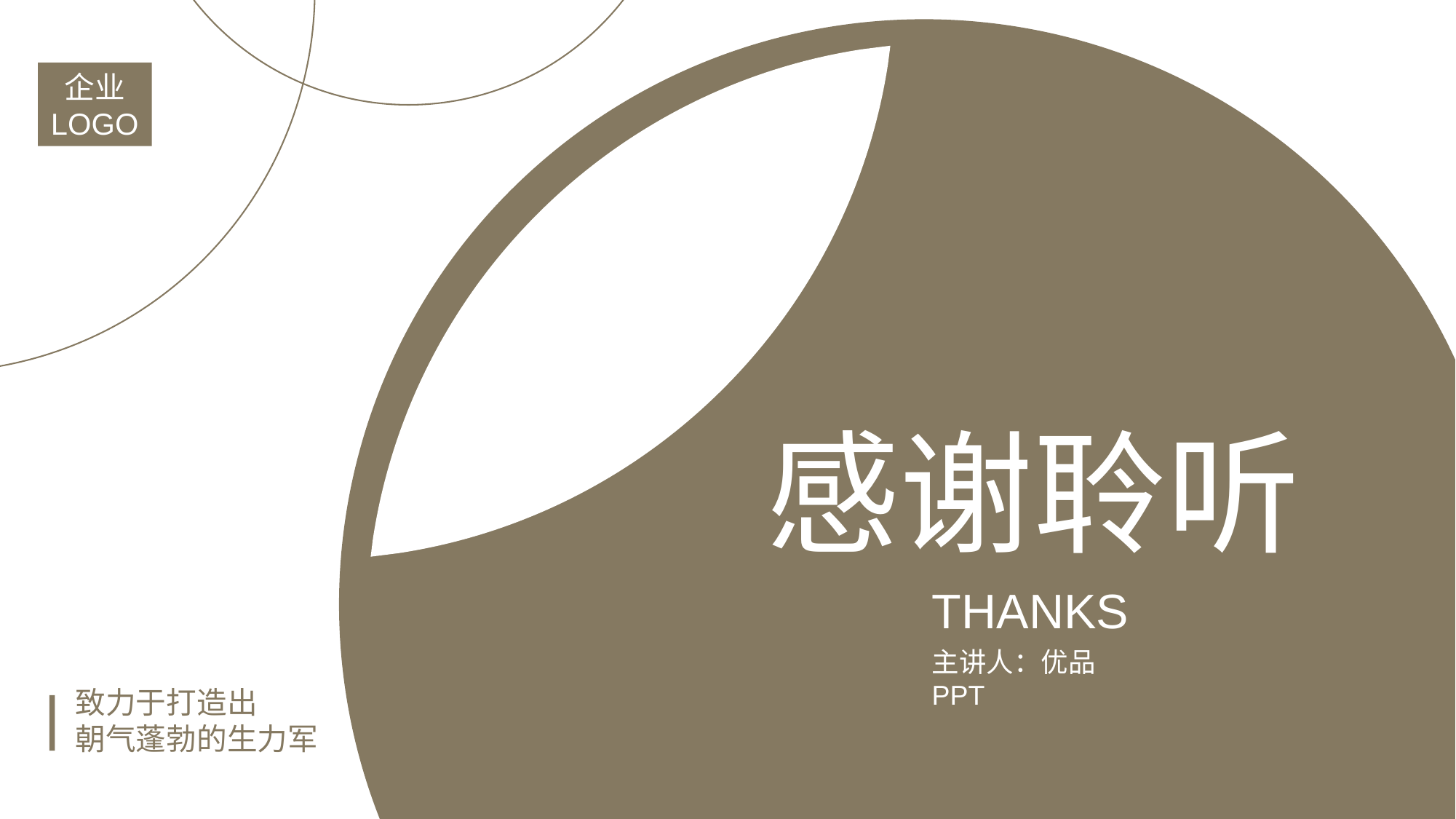

企业
LOGO
感谢聆听
THANKS
主讲人：优品PPT
致力于打造出
朝气蓬勃的生力军